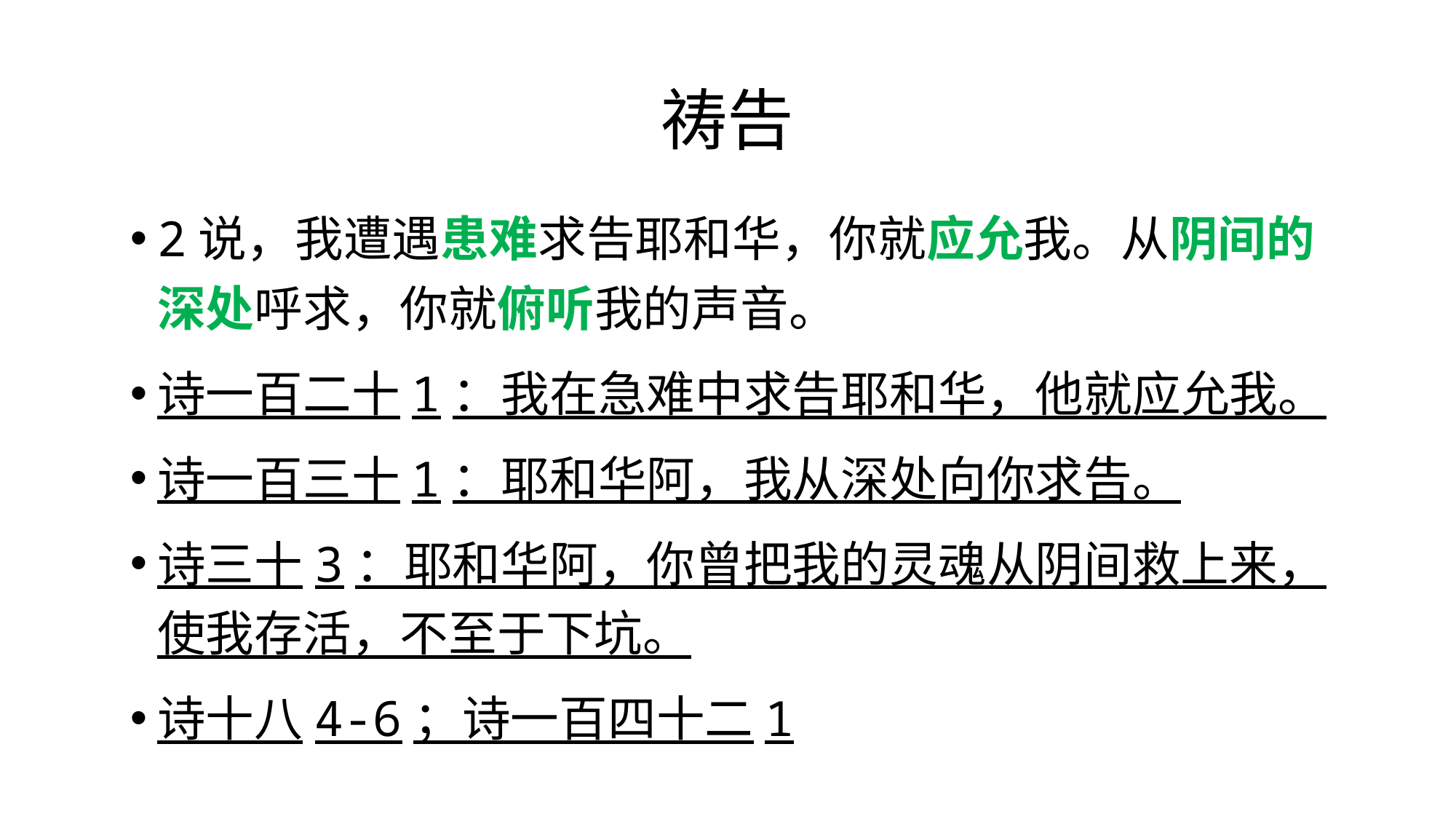

# 祷告
2说，我遭遇患难求告耶和华，你就应允我。从阴间的深处呼求，你就俯听我的声音。
诗一百二十1：我在急难中求告耶和华，他就应允我。
诗一百三十1：耶和华阿，我从深处向你求告。
诗三十3：耶和华阿，你曾把我的灵魂从阴间救上来，使我存活，不至于下坑。
诗十八4-6；诗一百四十二1